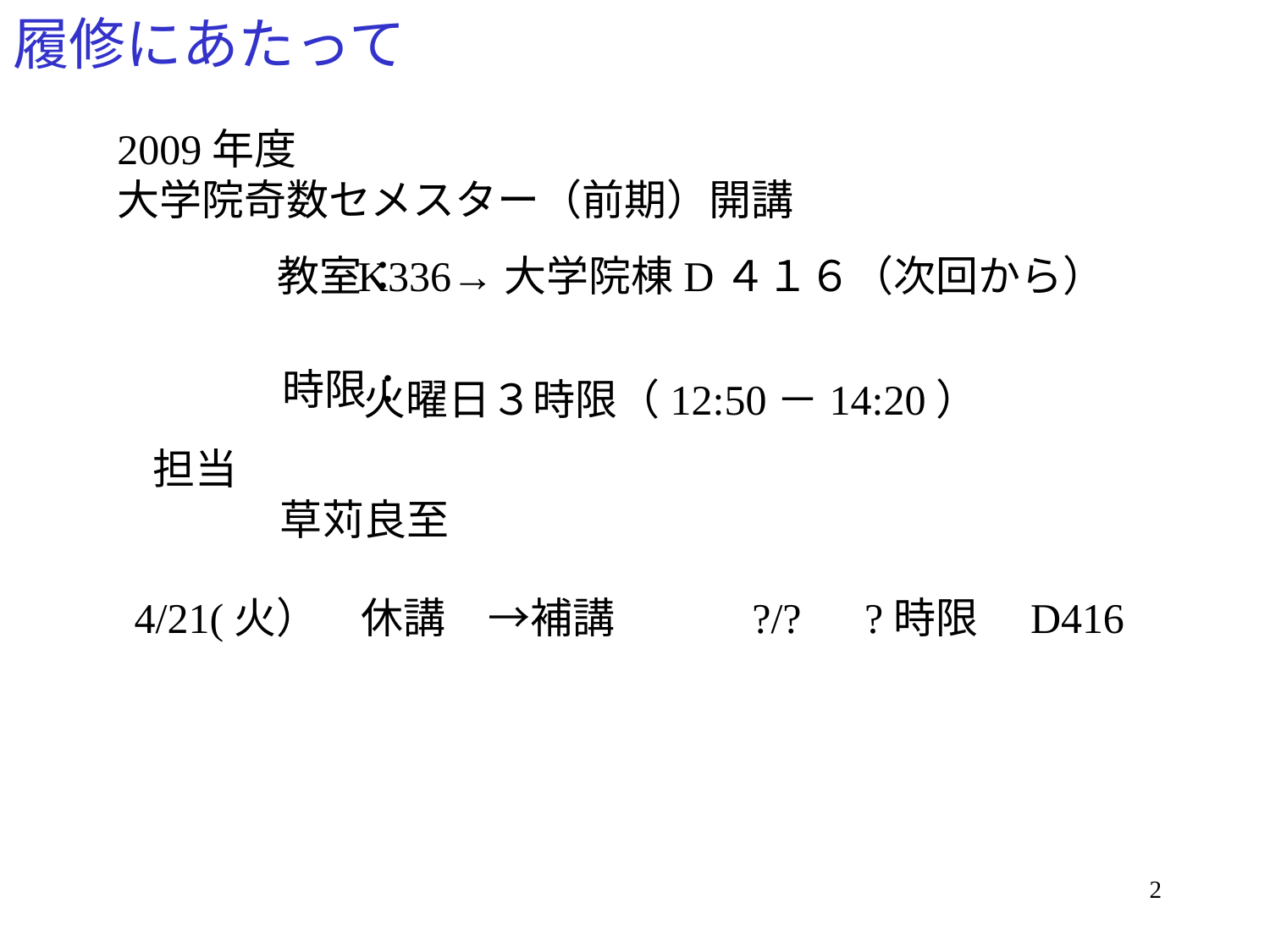

# 履修にあたって
2009年度
大学院奇数セメスター（前期）開講
教室：
K336→大学院棟D４１６（次回から）
時限：
火曜日３時限（12:50－14:20）
担当
	草苅良至
4/21(火）　休講　→補講　　　?/?　?時限　D416
2